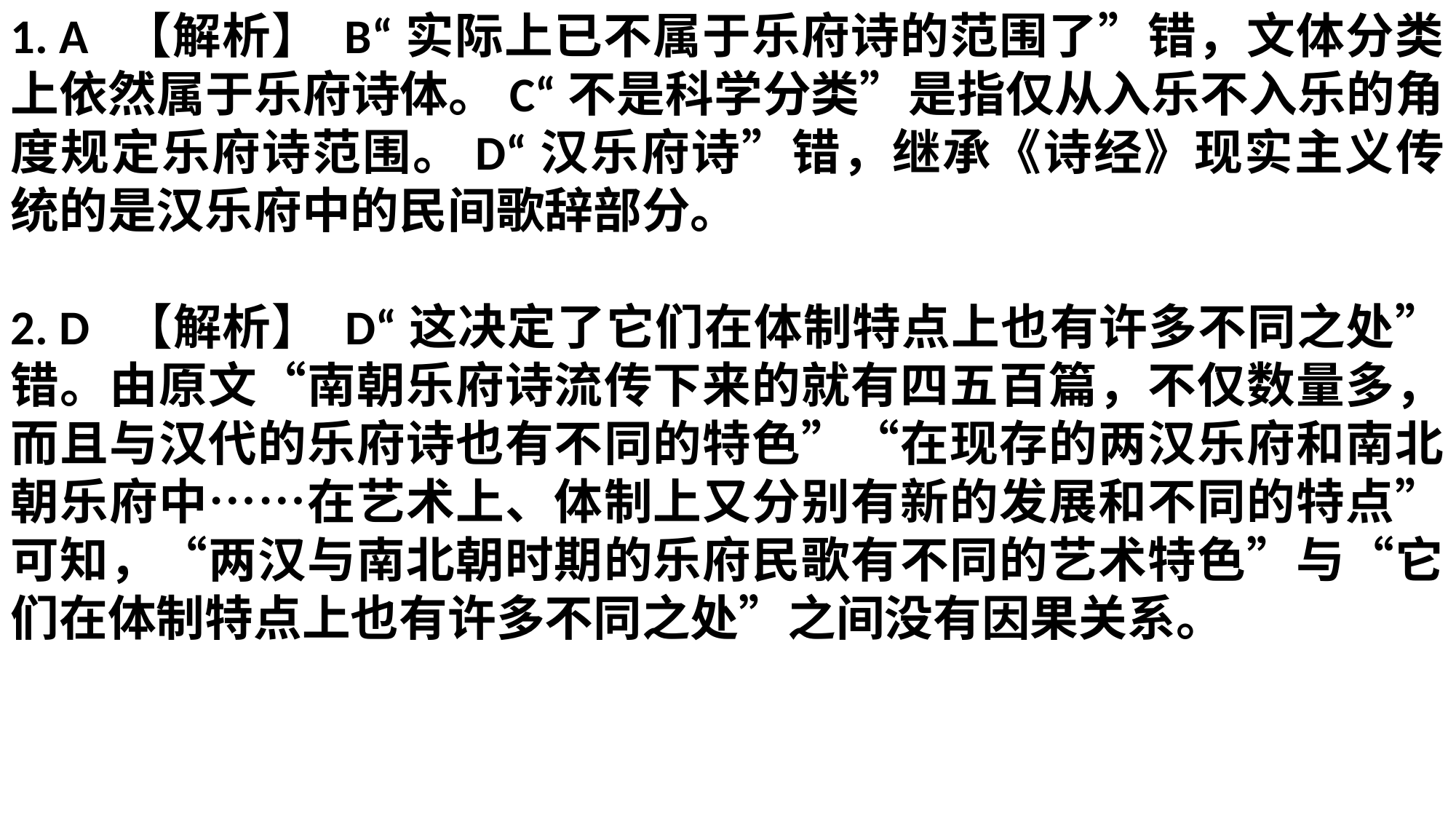

1. A  【解析】 B“实际上已不属于乐府诗的范围了”错，文体分类上依然属于乐府诗体。C“不是科学分类”是指仅从入乐不入乐的角度规定乐府诗范围。D“汉乐府诗”错，继承《诗经》现实主义传统的是汉乐府中的民间歌辞部分。

2. D  【解析】 D“这决定了它们在体制特点上也有许多不同之处”错。由原文“南朝乐府诗流传下来的就有四五百篇，不仅数量多，而且与汉代的乐府诗也有不同的特色”“在现存的两汉乐府和南北朝乐府中……在艺术上、体制上又分别有新的发展和不同的特点”可知，“两汉与南北朝时期的乐府民歌有不同的艺术特色”与“它们在体制特点上也有许多不同之处”之间没有因果关系。